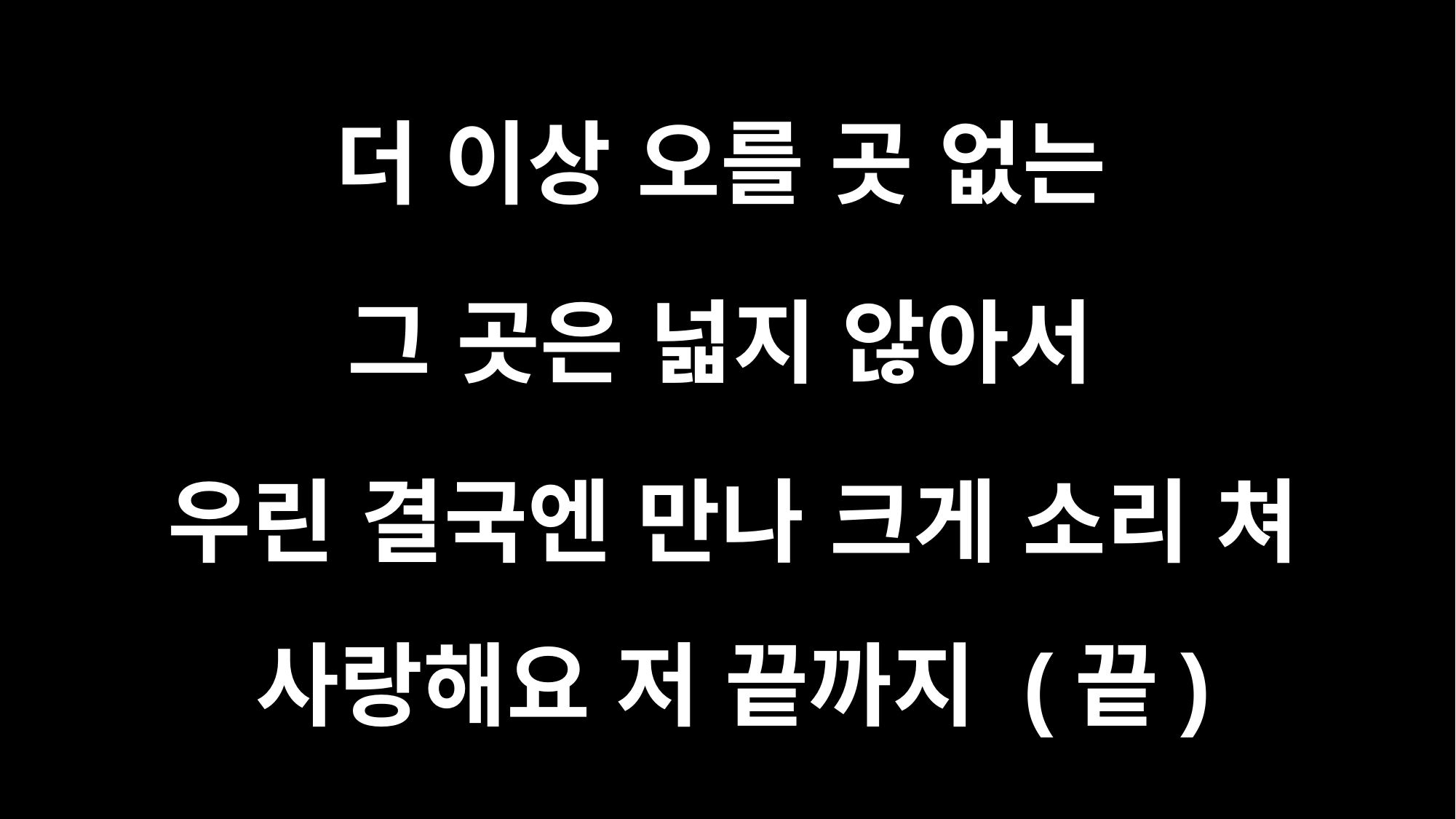

더 이상 오를 곳 없는
그 곳은 넓지 않아서
우린 결국엔 만나 크게 소리 쳐 사랑해요 저 끝까지 (끝)